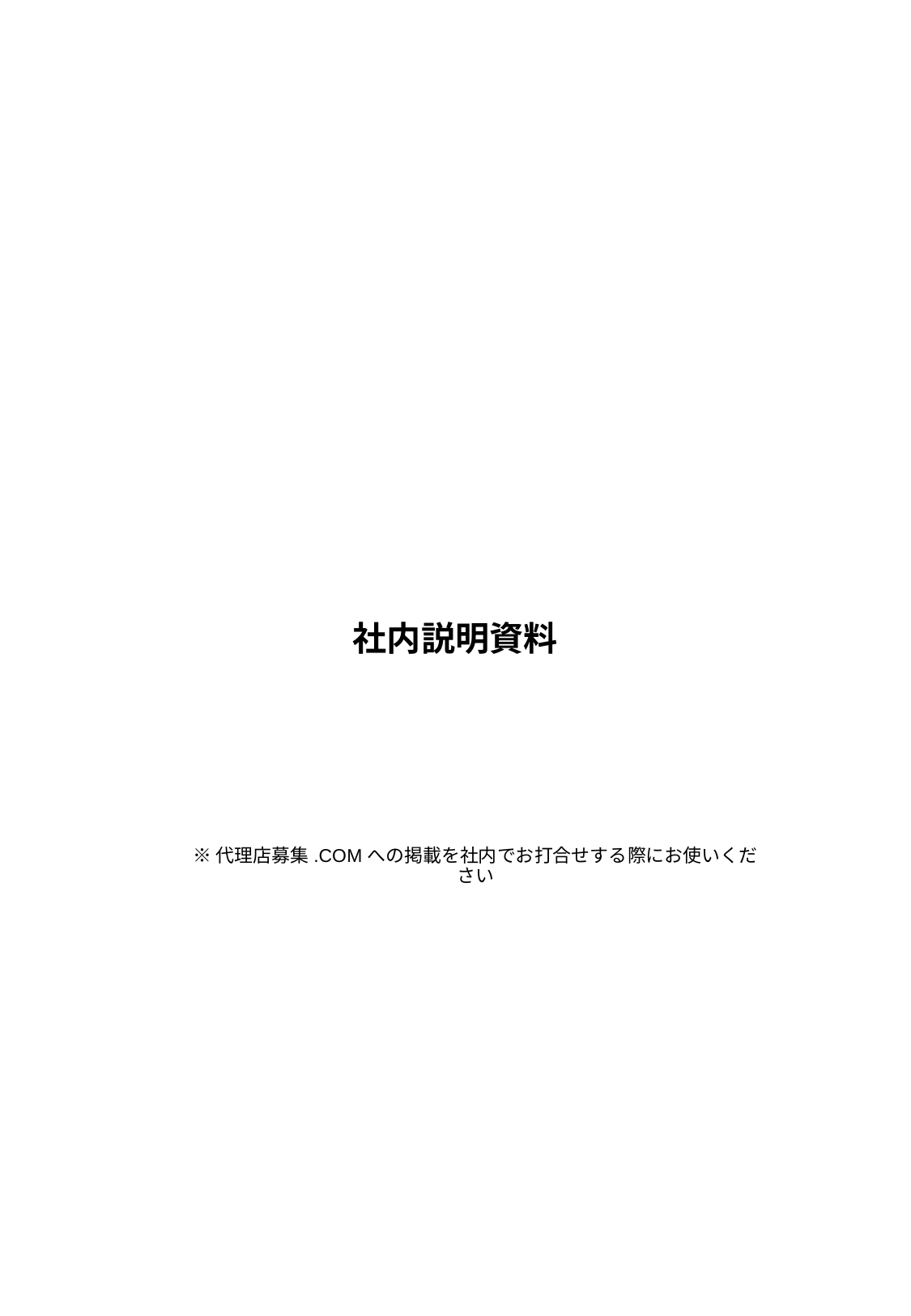

# 社内説明資料
※代理店募集.COMへの掲載を社内でお打合せする際にお使いください